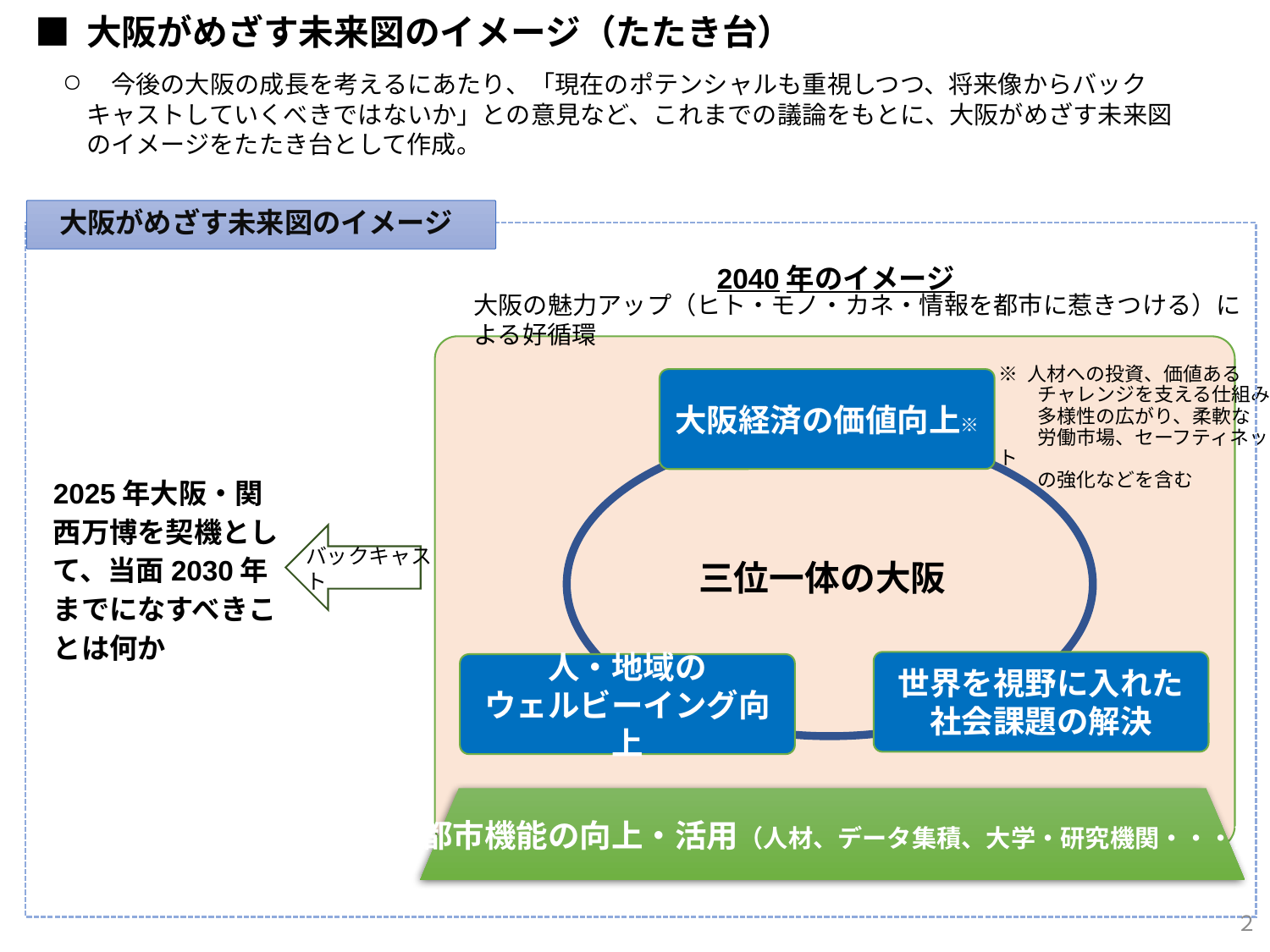

■ 大阪がめざす未来図のイメージ（たたき台）
　今後の大阪の成長を考えるにあたり、「現在のポテンシャルも重視しつつ、将来像からバックキャストしていくべきではないか」との意見など、これまでの議論をもとに、大阪がめざす未来図のイメージをたたき台として作成。
大阪がめざす未来図のイメージ

2040年のイメージ
大阪の魅力アップ（ヒト・モノ・カネ・情報を都市に惹きつける）による好循環

※ 人材への投資、価値ある
　　チャレンジを支える仕組み、
　　多様性の広がり、柔軟な
　　労働市場、セーフティネット
　　の強化などを含む
大阪経済の価値向上※

2025年大阪・関西万博を契機として、当面2030年までになすべきことは何か

三位一体の大阪
バックキャスト
世界を視野に入れた
社会課題の解決
人・地域の
ウェルビーイング向上

都市機能の向上・活用（人材、データ集積、大学・研究機関・・・）
２